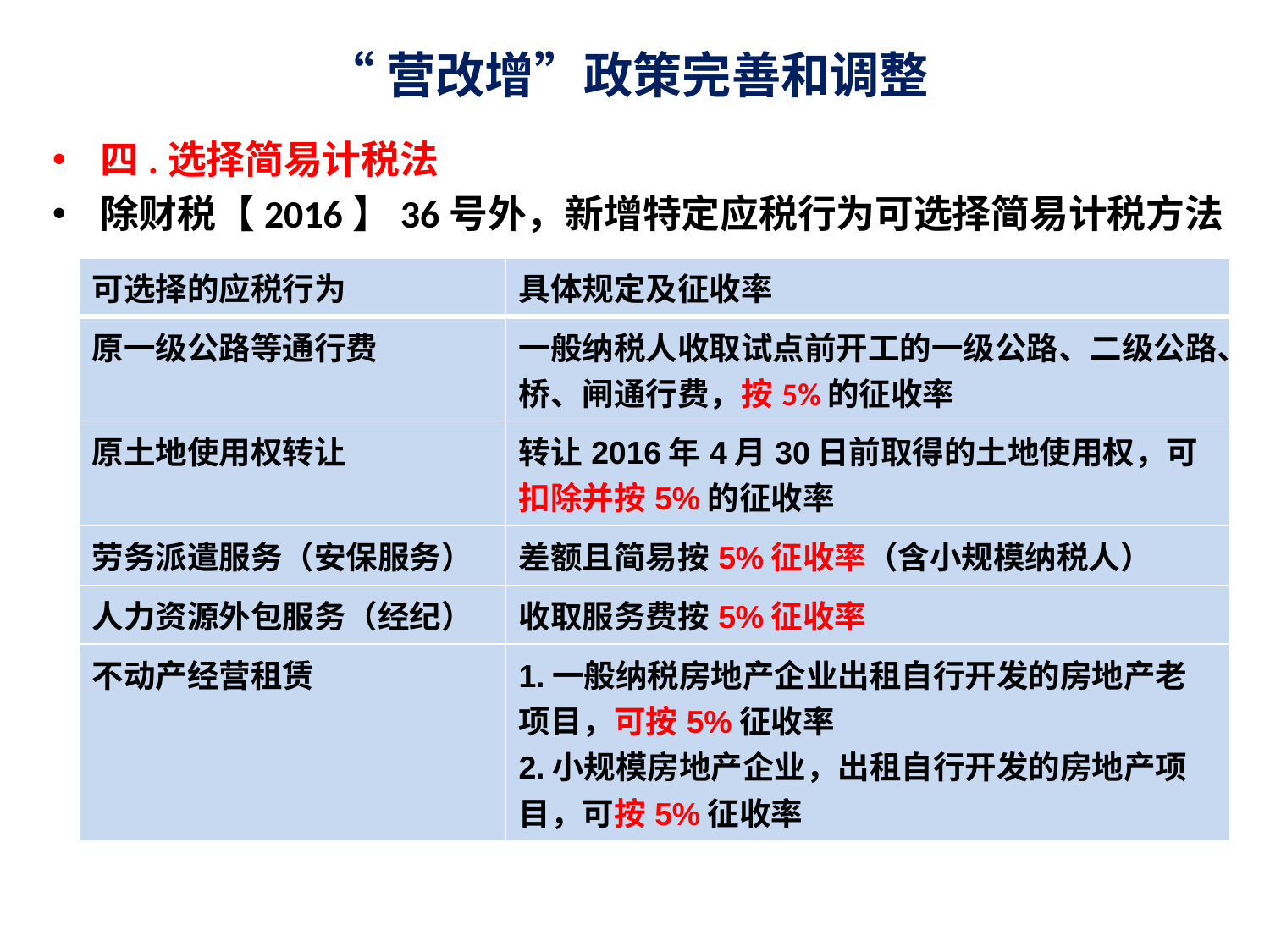

# “营改增”政策完善和调整
四.选择简易计税法
除财税【2016】36号外，新增特定应税行为可选择简易计税方法

| 可选择的应税行为 | 具体规定及征收率 |
| --- | --- |
| 原一级公路等通行费 | 一般纳税人收取试点前开工的一级公路、二级公路、桥、闸通行费，按5%的征收率 |
| 原土地使用权转让 | 转让2016年4月30日前取得的土地使用权，可扣除并按5%的征收率 |
| 劳务派遣服务（安保服务） | 差额且简易按5%征收率（含小规模纳税人） |
| 人力资源外包服务（经纪） | 收取服务费按5%征收率 |
| 不动产经营租赁 | 1.一般纳税房地产企业出租自行开发的房地产老项目，可按5%征收率 2.小规模房地产企业，出租自行开发的房地产项目，可按5%征收率 |